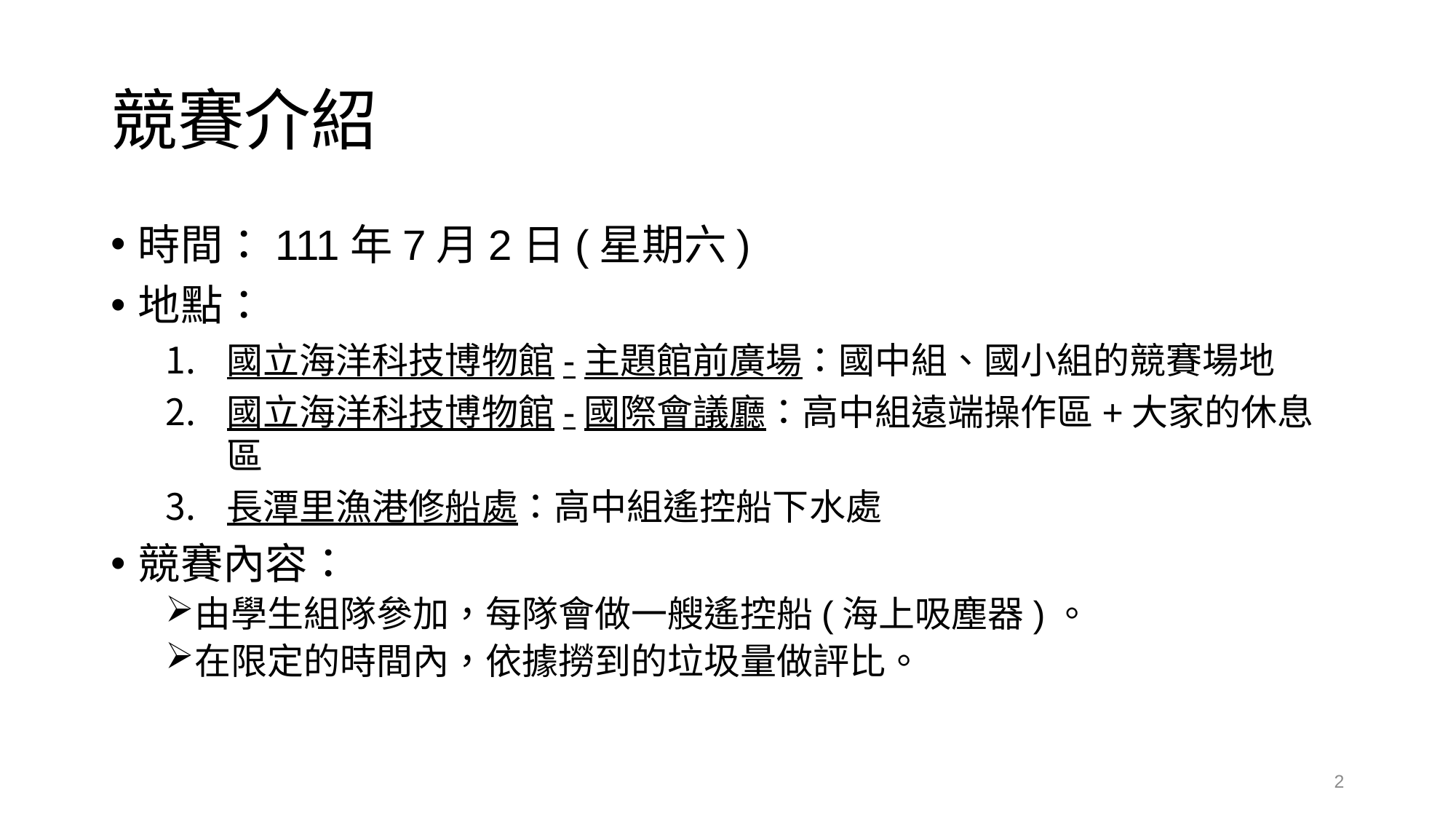

# 競賽介紹
時間：111年7月2日(星期六)
地點：
國立海洋科技博物館-主題館前廣場：國中組、國小組的競賽場地
國立海洋科技博物館-國際會議廳：高中組遠端操作區+大家的休息區
長潭里漁港修船處：高中組遙控船下水處
競賽內容：
由學生組隊參加，每隊會做一艘遙控船(海上吸塵器)。
在限定的時間內，依據撈到的垃圾量做評比。
2